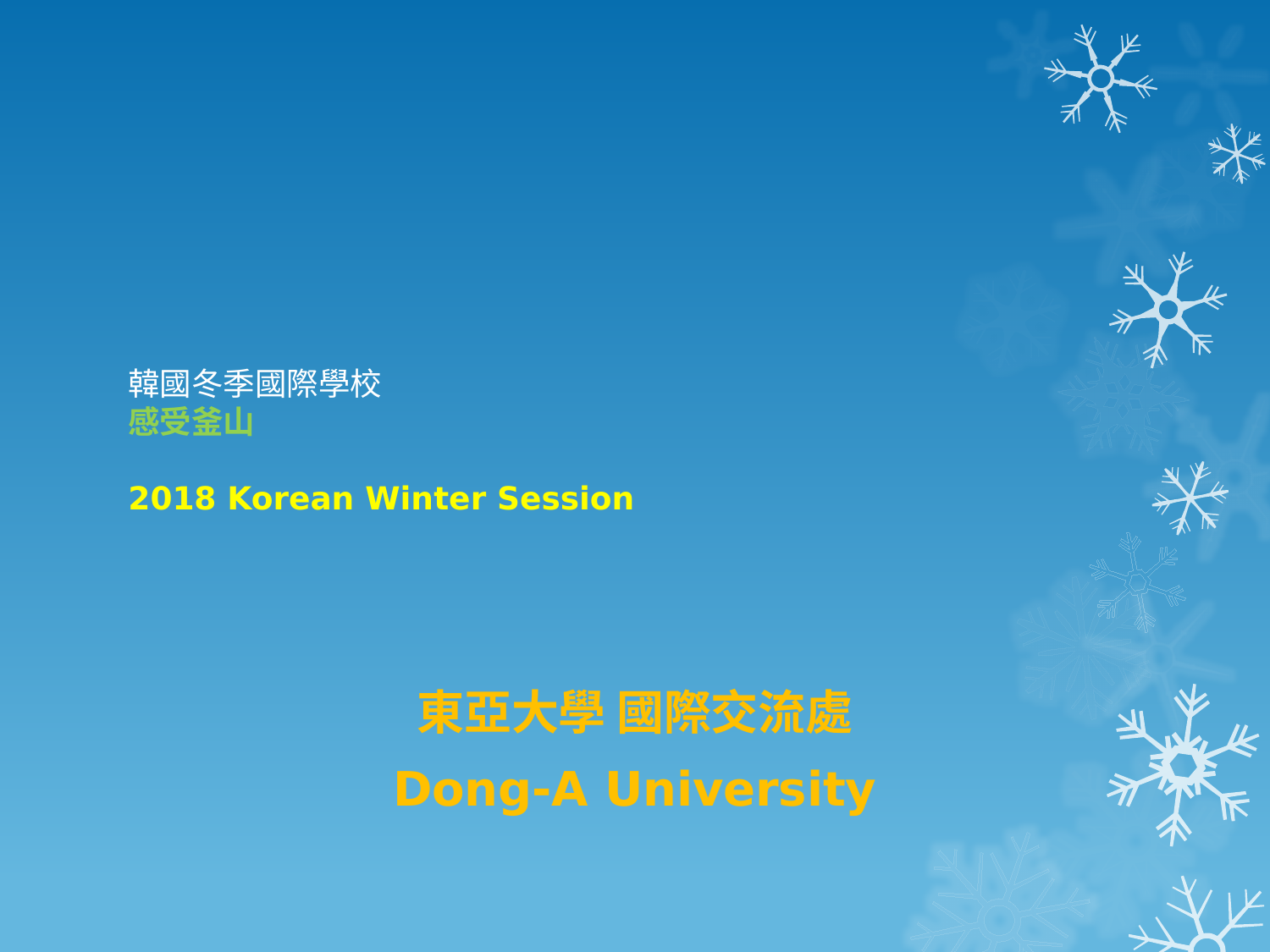

# 韓國冬季國際學校 感受釜山 2018 Korean Winter Session
東亞大學 國際交流處
Dong-A University